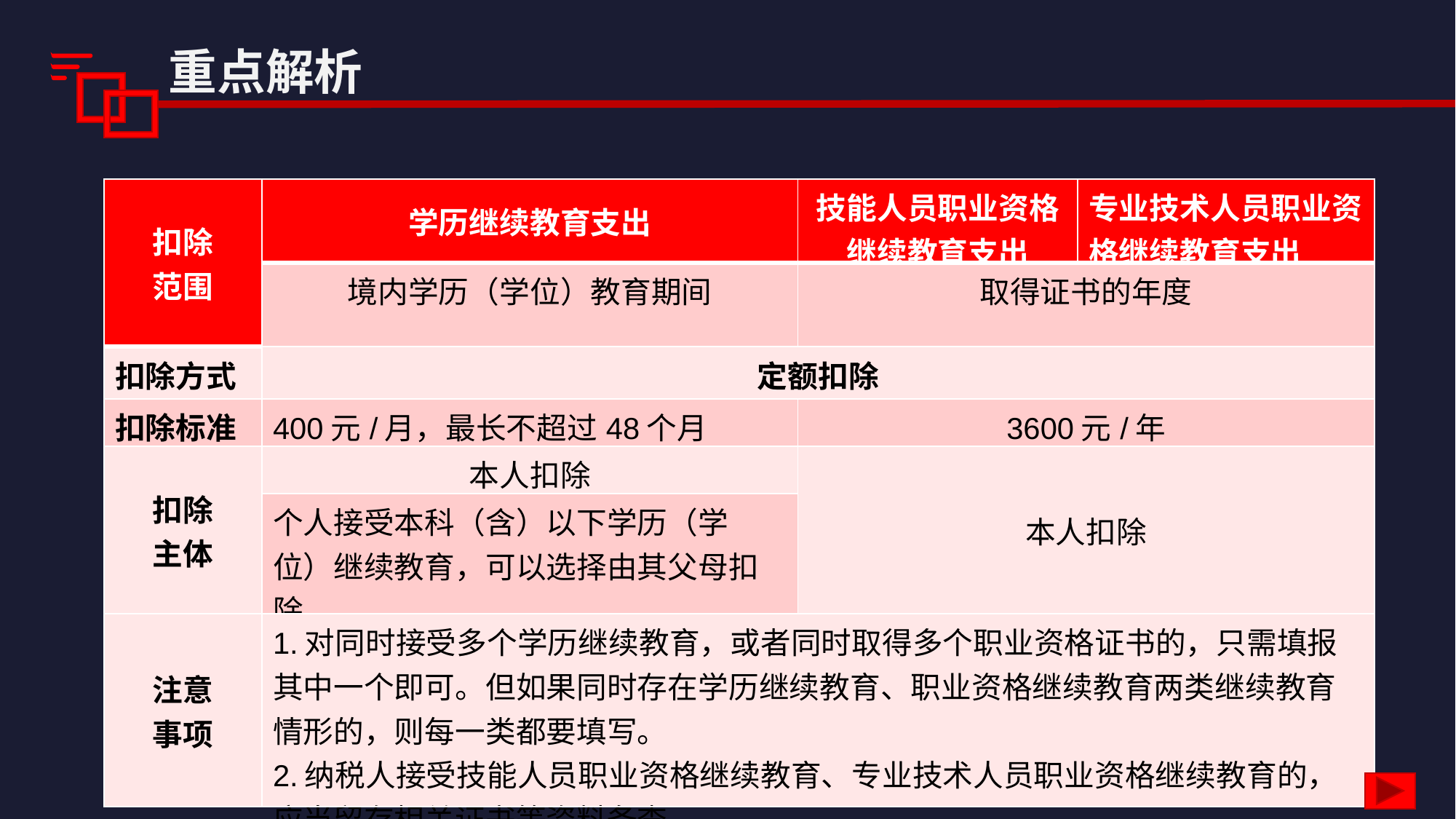

重点解析

| 扣除 范围 | 学历继续教育支出 | 技能人员职业资格继续教育支出 | 专业技术人员职业资格继续教育支出 |
| --- | --- | --- | --- |
|  | 境内学历（学位）教育期间 | 取得证书的年度 |  |
| 扣除方式 | 定额扣除 |  |  |
| 扣除标准 | 400元/月，最长不超过48个月 | 3600元/年 |  |
| 扣除 主体 | 本人扣除 | 本人扣除 |  |
|  | 个人接受本科（含）以下学历（学位）继续教育，可以选择由其父母扣除 |  |  |
| 注意 事项 | 1.对同时接受多个学历继续教育，或者同时取得多个职业资格证书的，只需填报其中一个即可。但如果同时存在学历继续教育、职业资格继续教育两类继续教育情形的，则每一类都要填写。 2.纳税人接受技能人员职业资格继续教育、专业技术人员职业资格继续教育的，应当留存相关证书等资料备查。 |  |  |